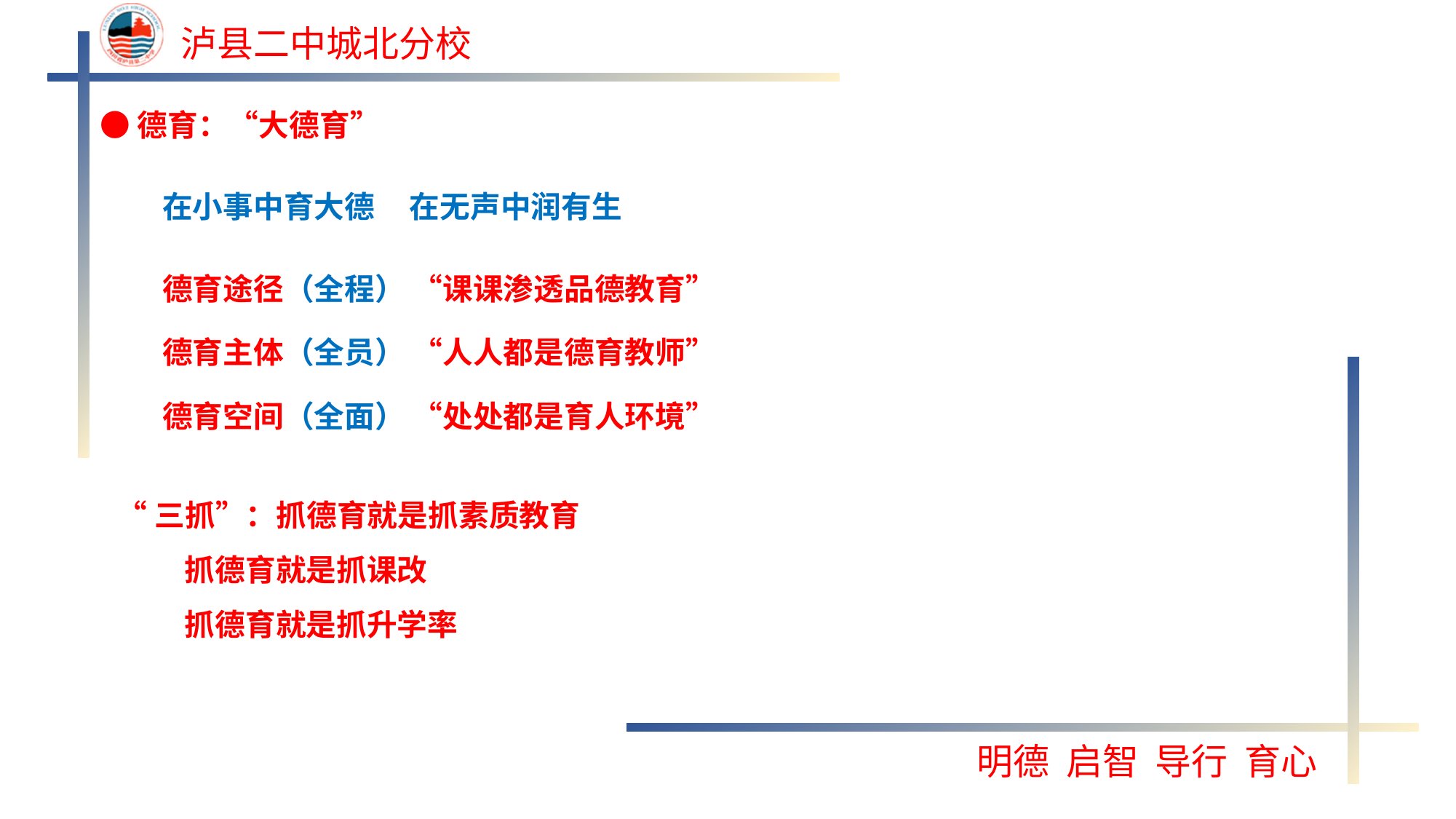

●德育：“大德育”
        在小事中育大德     在无声中润有生
        德育途径（全程） “课课渗透品德教育”
        德育主体（全员） “人人都是德育教师”
        德育空间（全面） “处处都是育人环境”
“三抓”：抓德育就是抓素质教育
          抓德育就是抓课改
          抓德育就是抓升学率